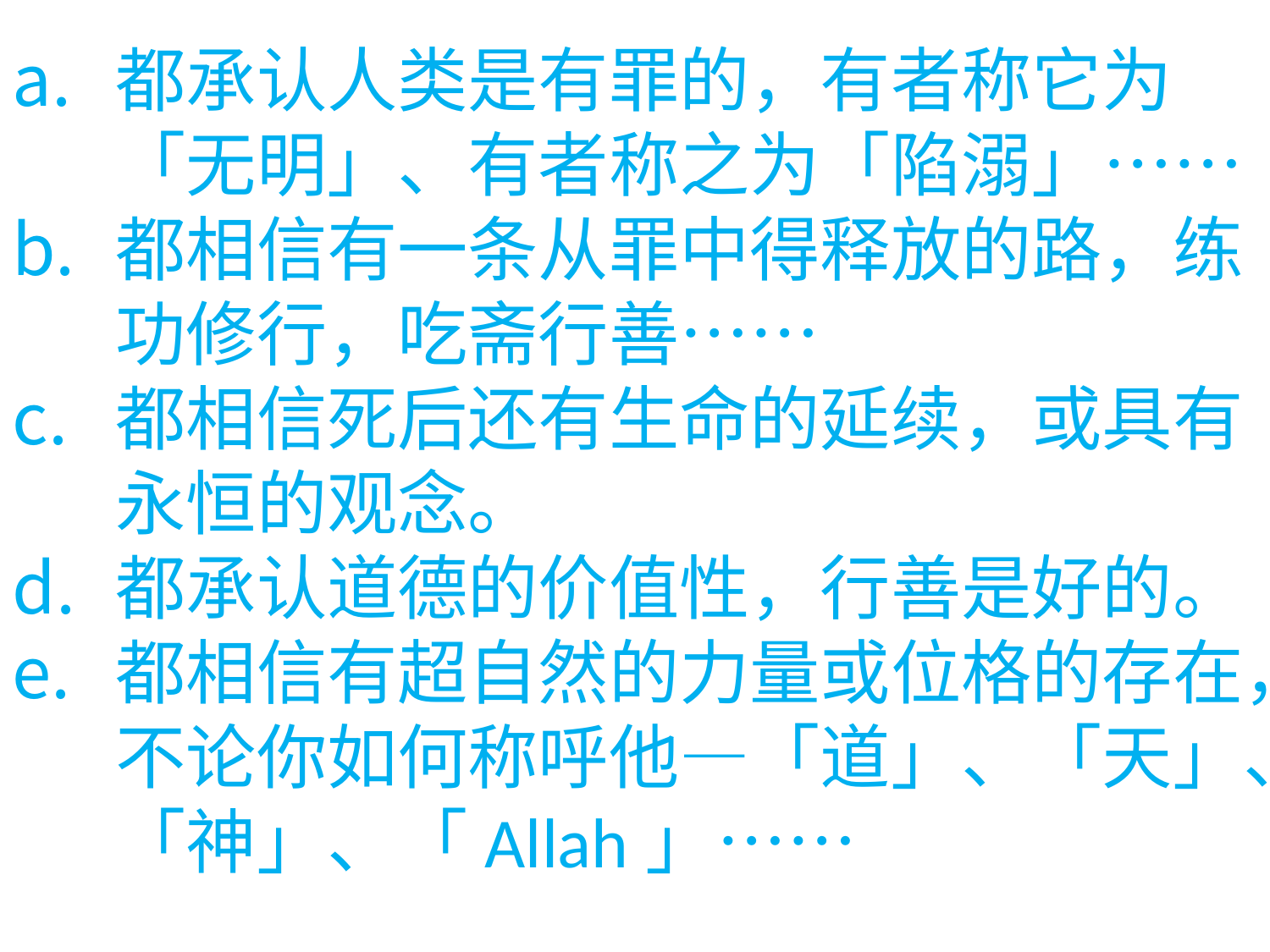

都承认人类是有罪的，有者称它为「无明」、有者称之为「陷溺」……
都相信有一条从罪中得释放的路，练功修行，吃斋行善……
都相信死后还有生命的延续，或具有永恒的观念。
都承认道德的价值性，行善是好的。
都相信有超自然的力量或位格的存在，不论你如何称呼他—「道」、「天」、「神」、「Allah」……